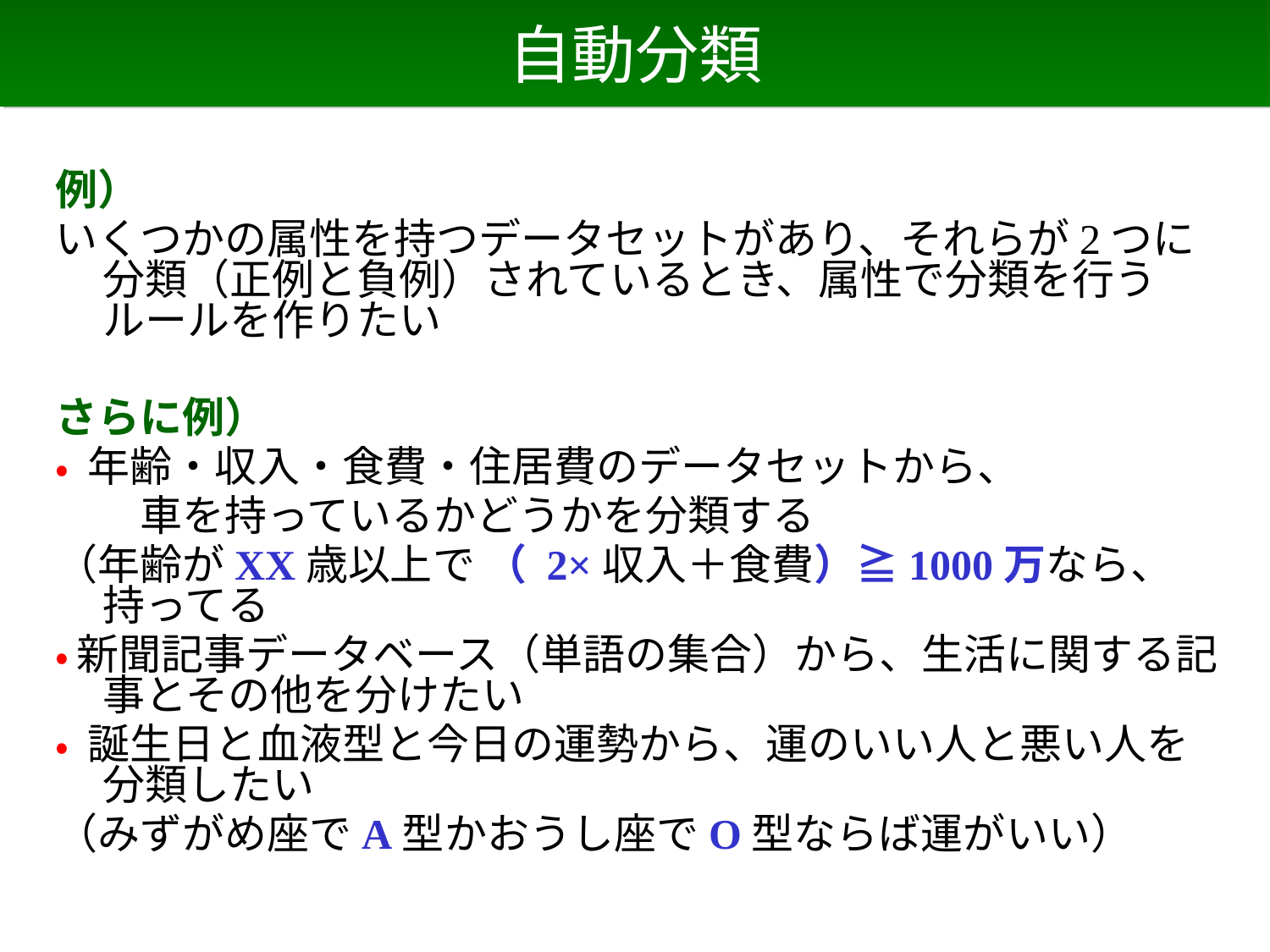

# 自動分類
例）
いくつかの属性を持つデータセットがあり、それらが2つに分類（正例と負例）されているとき、属性で分類を行うルールを作りたい

さらに例）
• 年齢・収入・食費・住居費のデータセットから、
　　車を持っているかどうかを分類する
（年齢がXX歳以上で （ 2×収入＋食費）≧1000万なら、持ってる
•新聞記事データベース（単語の集合）から、生活に関する記事とその他を分けたい
• 誕生日と血液型と今日の運勢から、運のいい人と悪い人を分類したい
（みずがめ座でA型かおうし座でO型ならば運がいい）